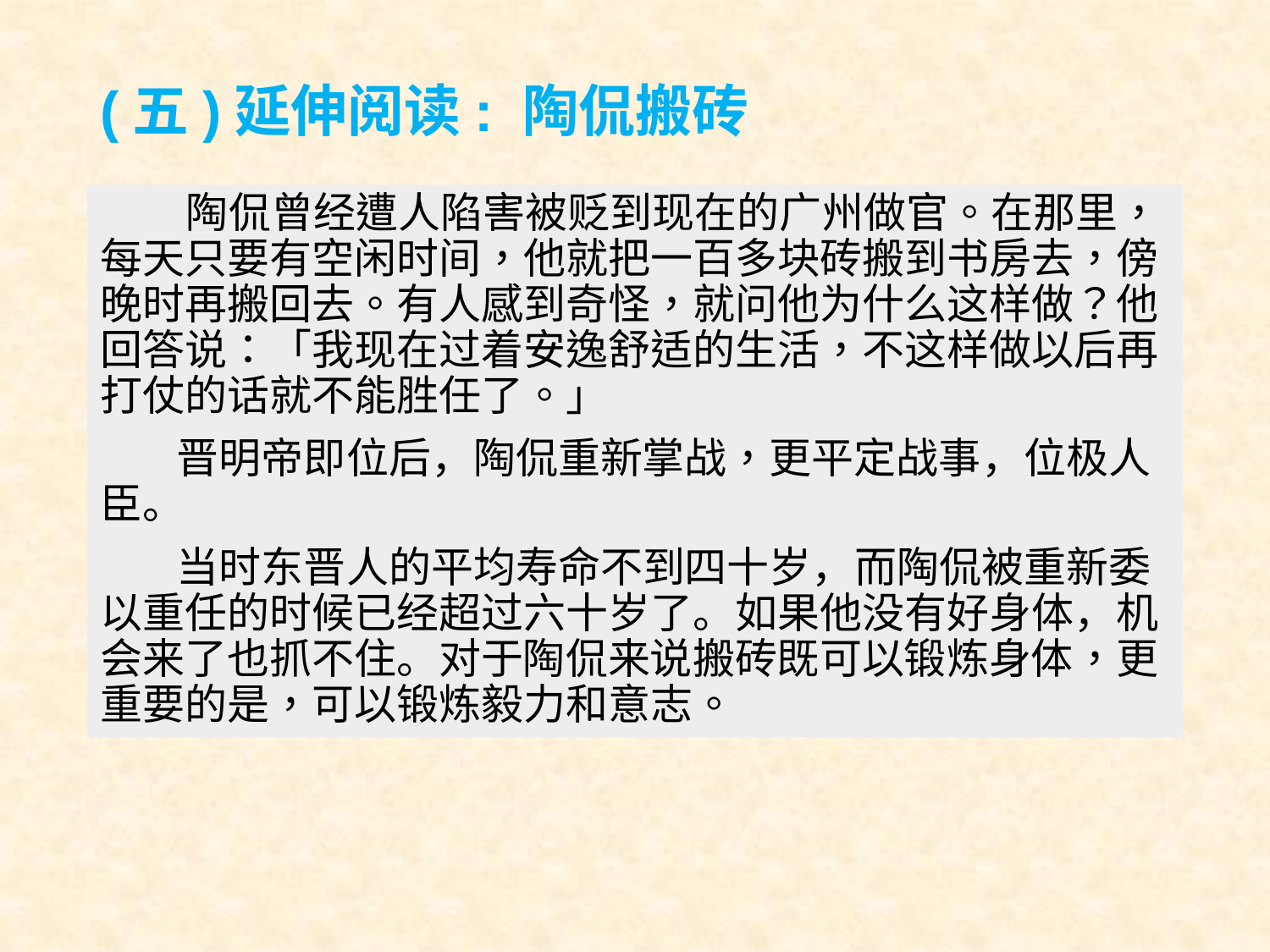

# (五)延伸阅读: 陶侃搬砖
        陶侃曾经遭人陷害被贬到现在的广州做官。在那里，每天只要有空闲时间，他就把一百多块砖搬到书房去，傍晚时再搬回去。有人感到奇怪，就问他为什么这样做？他回答说：「我现在过着安逸舒适的生活，不这样做以后再打仗的话就不能胜任了。」
       晋明帝即位后，陶侃重新掌战，更平定战事，位极人臣。
       当时东晋人的平均寿命不到四十岁，而陶侃被重新委以重任的时候已经超过六十岁了。如果他没有好身体，机会来了也抓不住。对于陶侃来说搬砖既可以锻炼身体，更重要的是，可以锻炼毅力和意志。